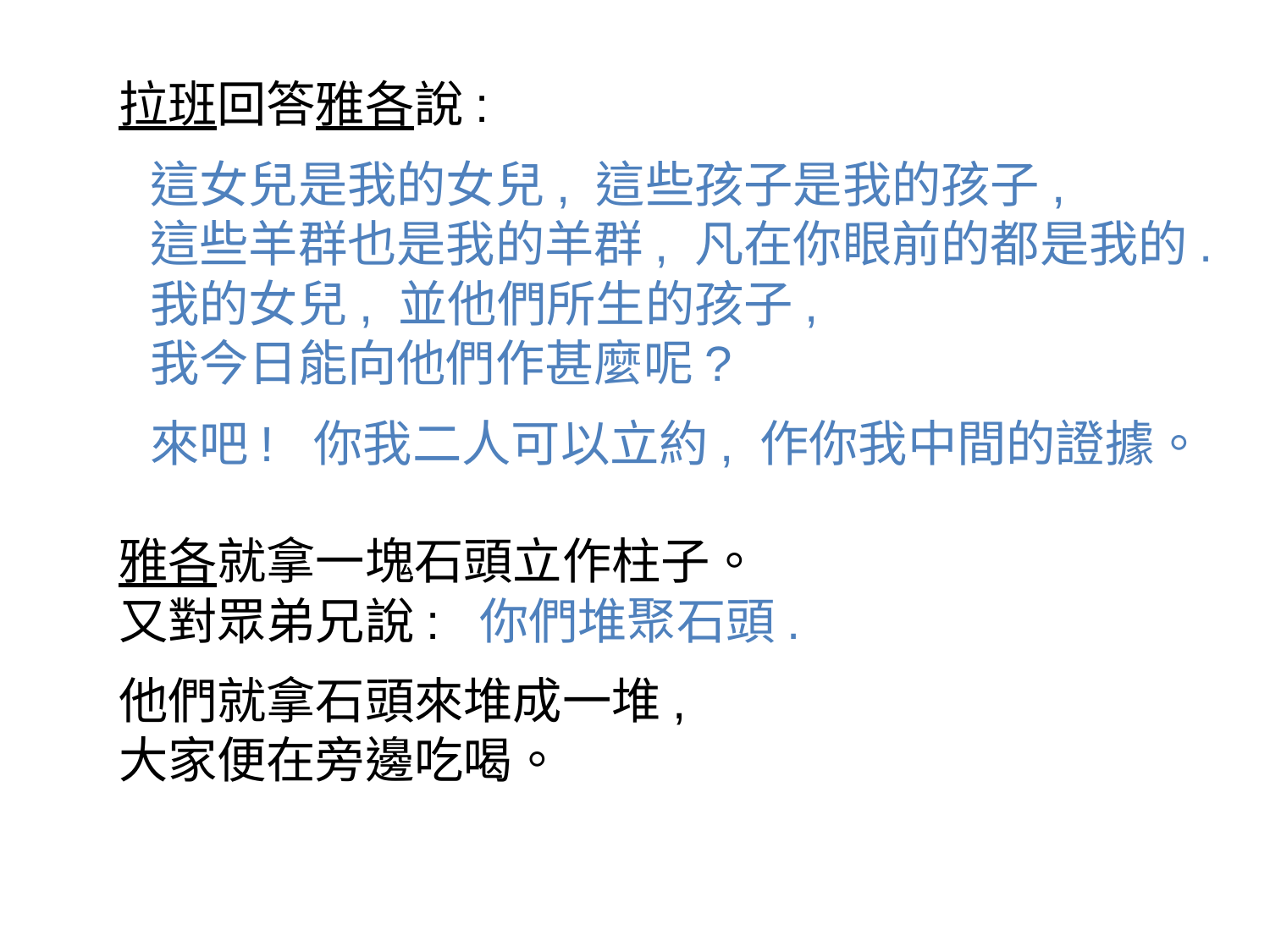

拉班回答雅各說:

這女兒是我的女兒, 這些孩子是我的孩子,
這些羊群也是我的羊群, 凡在你眼前的都是我的.
我的女兒, 並他們所生的孩子,
我今日能向他們作甚麼呢?

來吧!  你我二人可以立約, 作你我中間的證據。

雅各就拿一塊石頭立作柱子。
又對眾弟兄說:  你們堆聚石頭.

他們就拿石頭來堆成一堆,
大家便在旁邊吃喝。